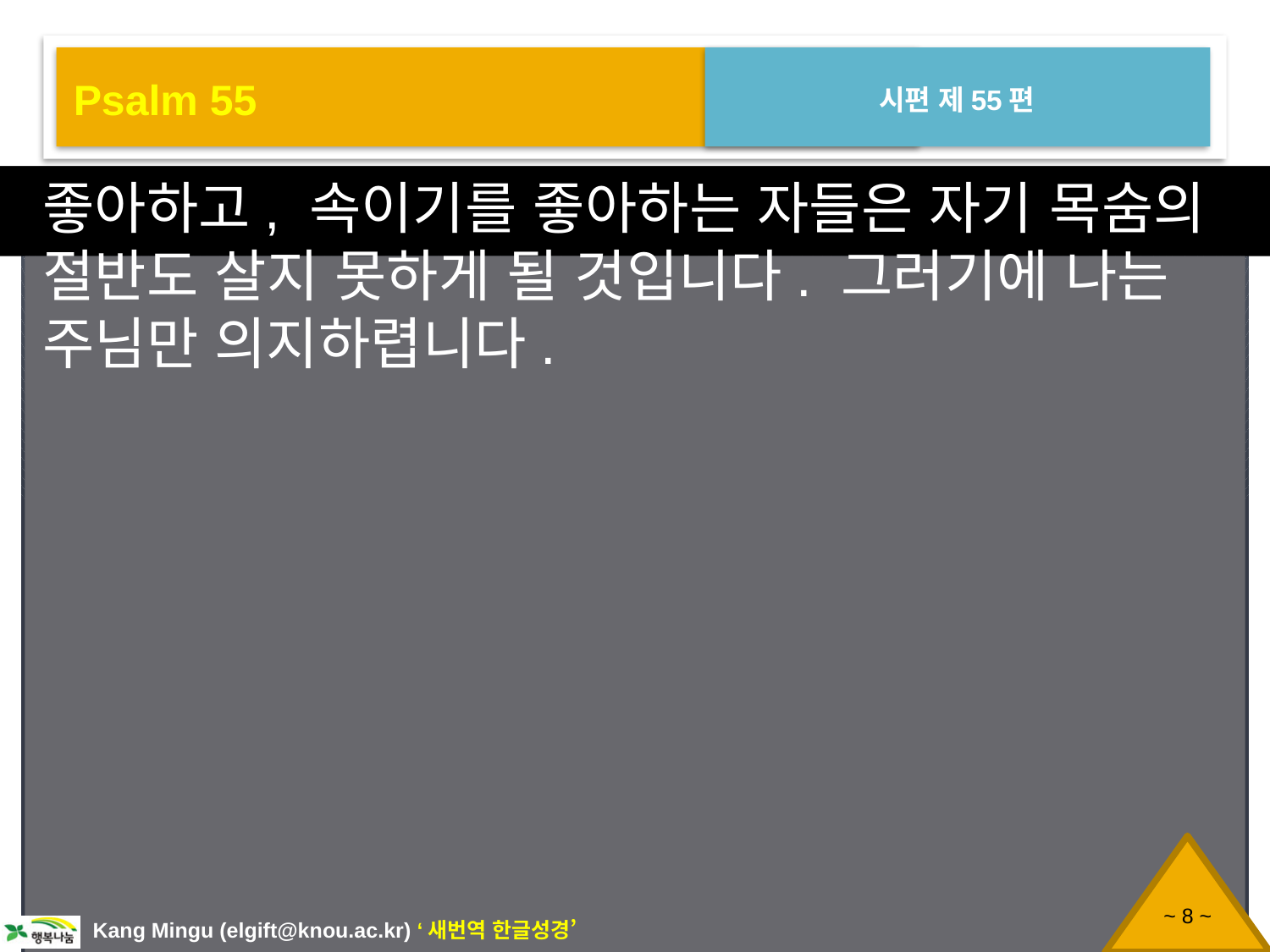

Psalm 55
시편 제55편
좋아하고, 속이기를 좋아하는 자들은 자기 목숨의 절반도 살지 못하게 될 것입니다. 그러기에 나는 주님만 의지하렵니다.